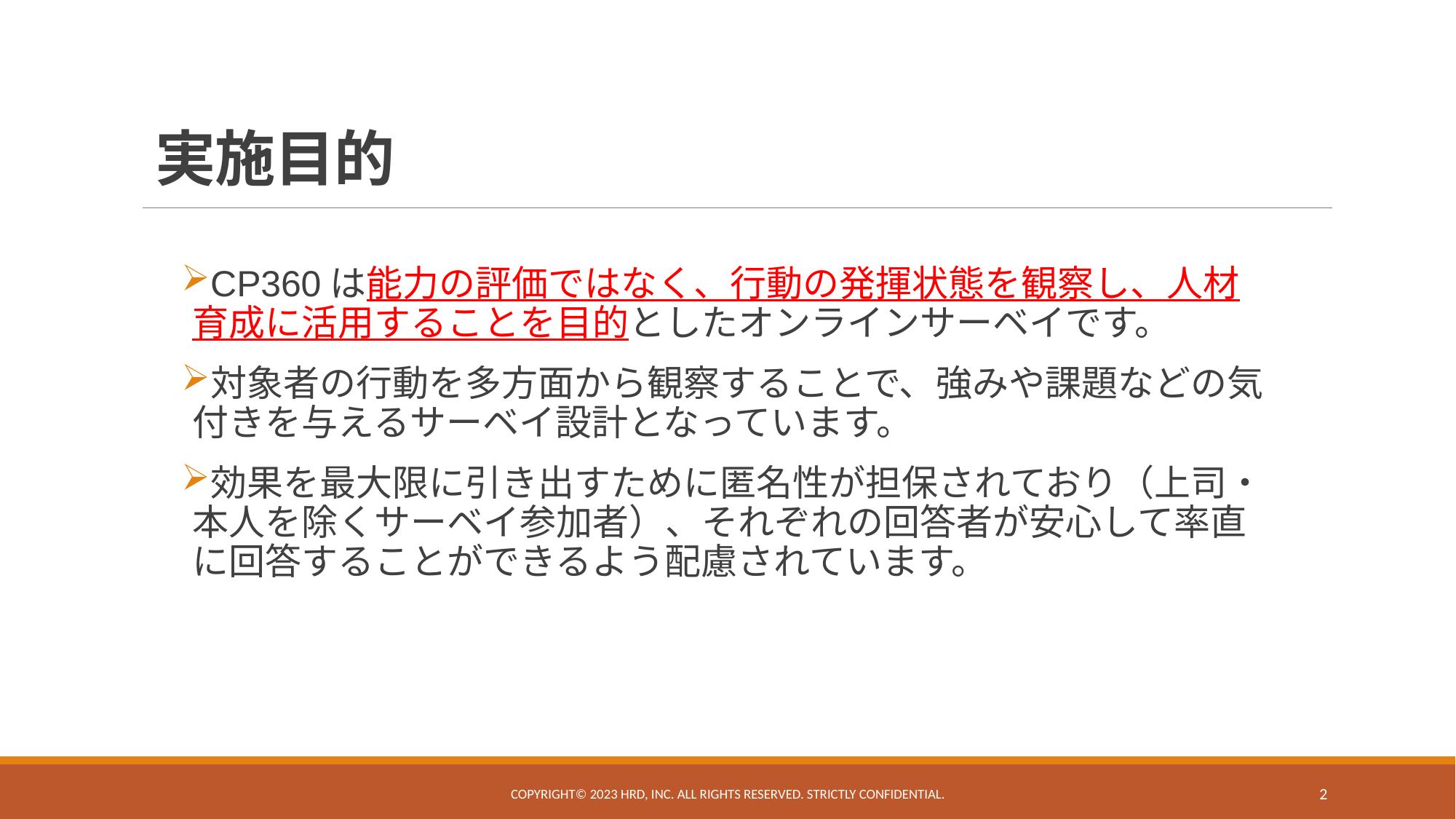

# 実施目的
CP360は能力の評価ではなく、行動の発揮状態を観察し、人材育成に活用することを目的としたオンラインサーベイです。
対象者の行動を多方面から観察することで、強みや課題などの気付きを与えるサーベイ設計となっています。
効果を最大限に引き出すために匿名性が担保されており（上司・本人を除くサーベイ参加者）、それぞれの回答者が安心して率直に回答することができるよう配慮されています。

Copyright©️ 2023 HRD, Inc. All Rights Reserved. Strictly Confidential.
2